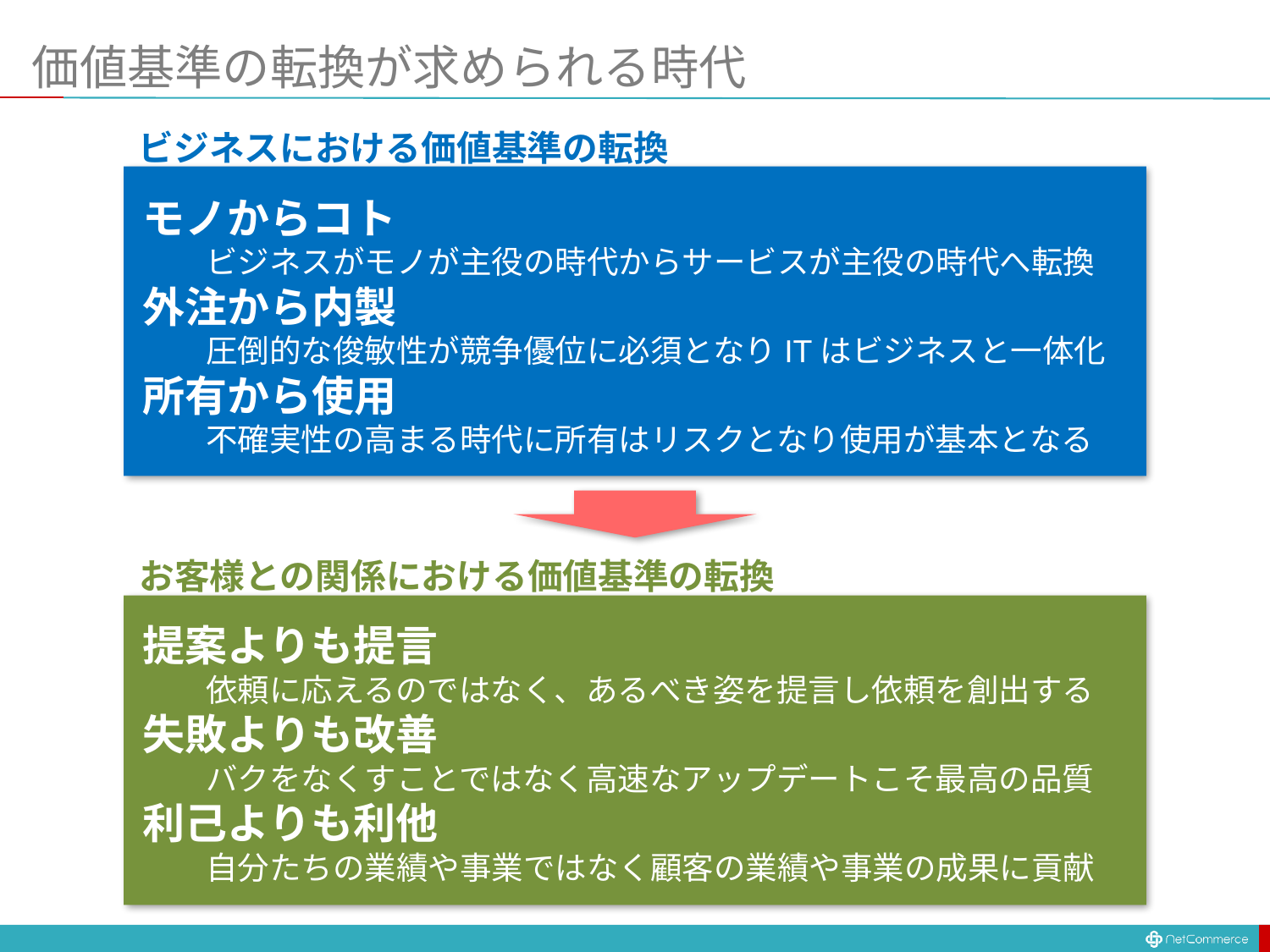

# 価値基準の転換が求められる時代
ビジネスにおける価値基準の転換

モノからコト
ビジネスがモノが主役の時代からサービスが主役の時代へ転換
外注から内製
圧倒的な俊敏性が競争優位に必須となりITはビジネスと一体化
所有から使用
不確実性の高まる時代に所有はリスクとなり使用が基本となる

お客様との関係における価値基準の転換

提案よりも提言
依頼に応えるのではなく、あるべき姿を提言し依頼を創出する
失敗よりも改善
バクをなくすことではなく高速なアップデートこそ最高の品質
利己よりも利他
自分たちの業績や事業ではなく顧客の業績や事業の成果に貢献